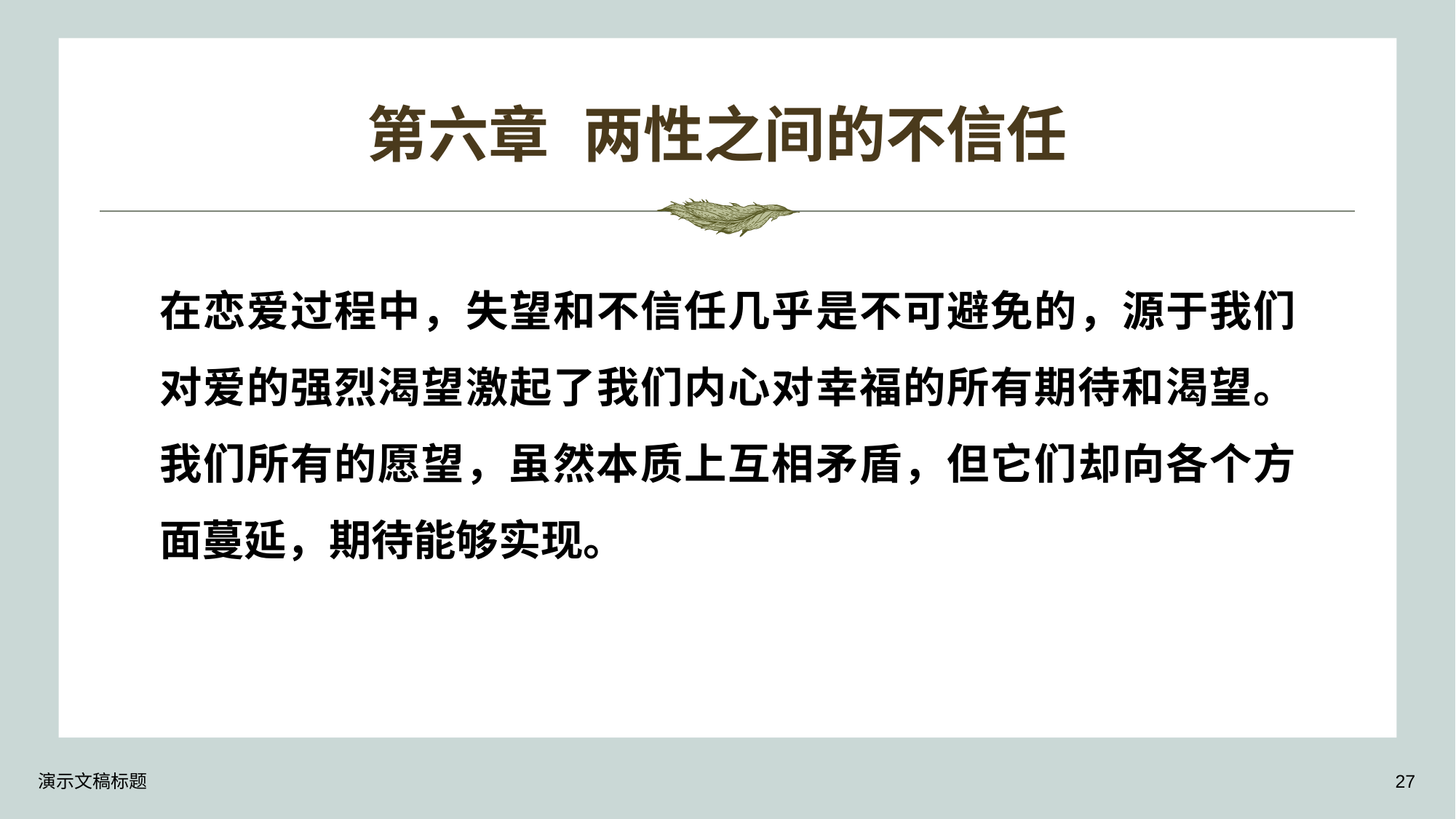

# 第六章  两性之间的不信任
在恋爱过程中，失望和不信任几乎是不可避免的，源于我们对爱的强烈渴望激起了我们内心对幸福的所有期待和渴望。我们所有的愿望，虽然本质上互相矛盾，但它们却向各个方面蔓延，期待能够实现。
演示文稿标题
27